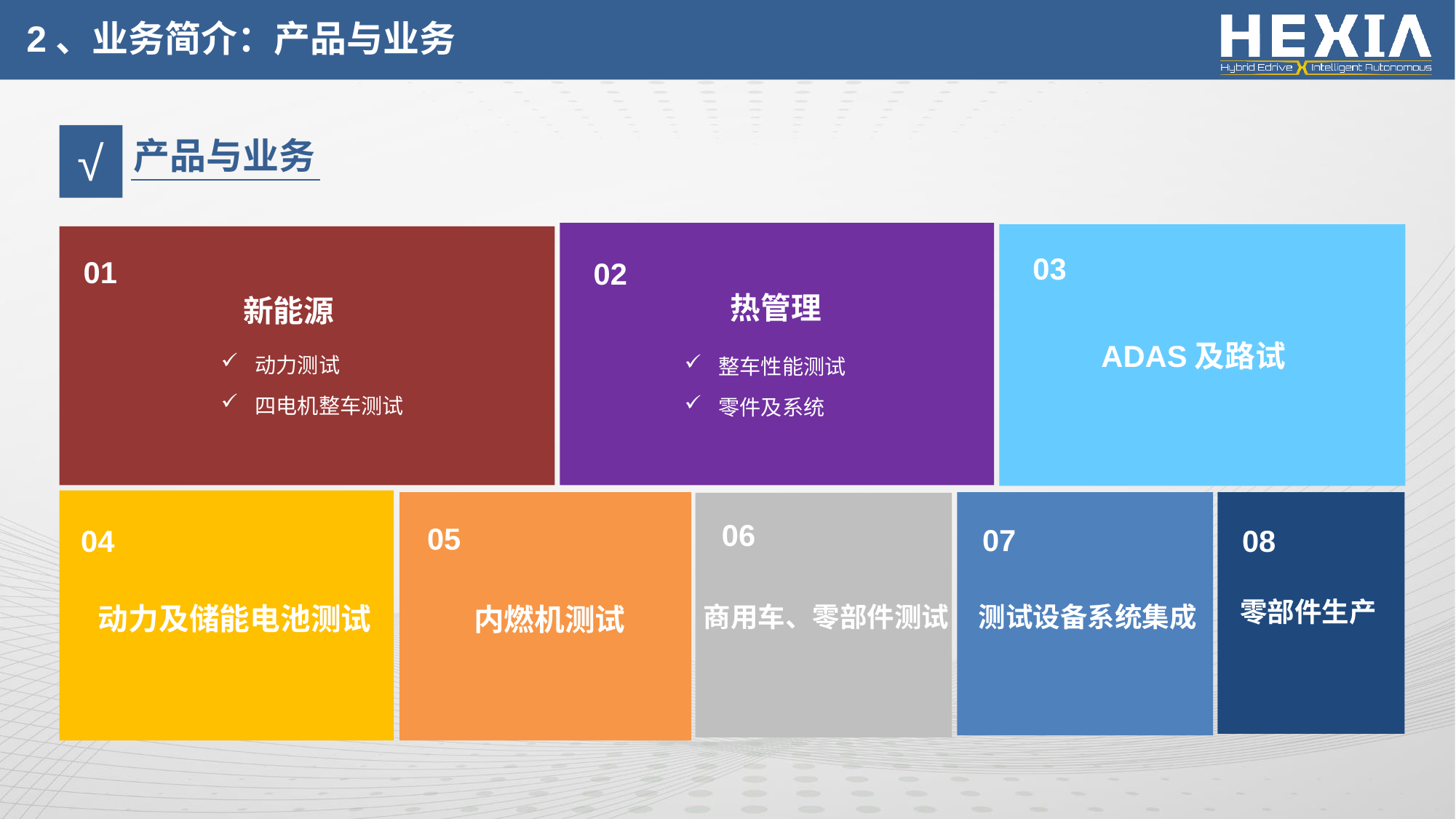

2、业务简介：产品与业务
√
产品与业务

02
热管理
整车性能测试
零件及系统

03
ADAS及路试

01
新能源
动力测试
四电机整车测试

04
动力及储能电池测试

05
内燃机测试
06

商用车、零部件测试

07
测试设备系统集成

08
零部件生产